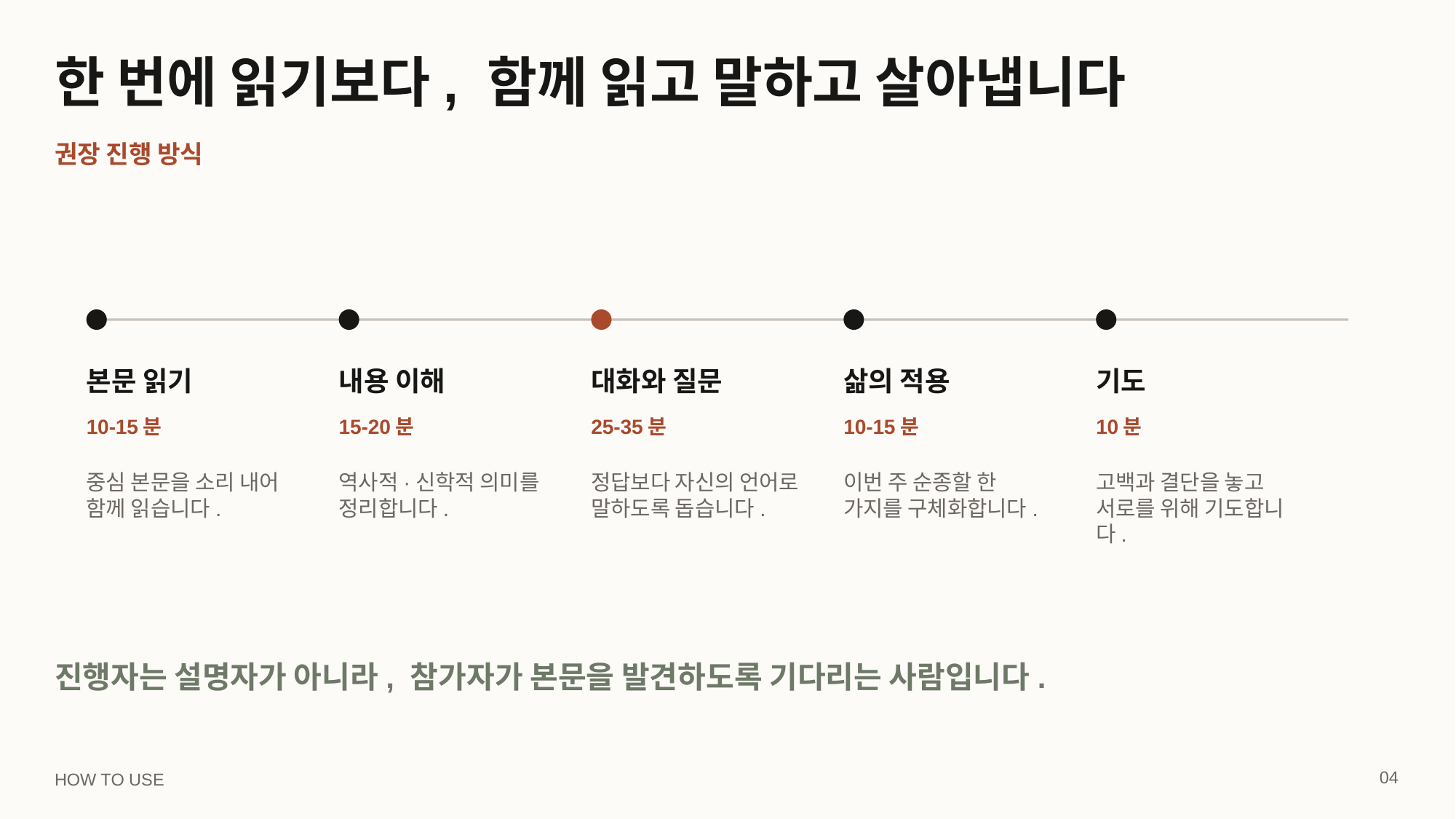

한 번에 읽기보다, 함께 읽고 말하고 살아냅니다
권장 진행 방식

본문 읽기
내용 이해
대화와 질문
삶의 적용
기도
10-15분
15-20분
25-35분
10-15분
10분
중심 본문을 소리 내어 함께 읽습니다.
역사적·신학적 의미를 정리합니다.
정답보다 자신의 언어로 말하도록 돕습니다.
이번 주 순종할 한 가지를 구체화합니다.
고백과 결단을 놓고 서로를 위해 기도합니다.
진행자는 설명자가 아니라, 참가자가 본문을 발견하도록 기다리는 사람입니다.
04
HOW TO USE